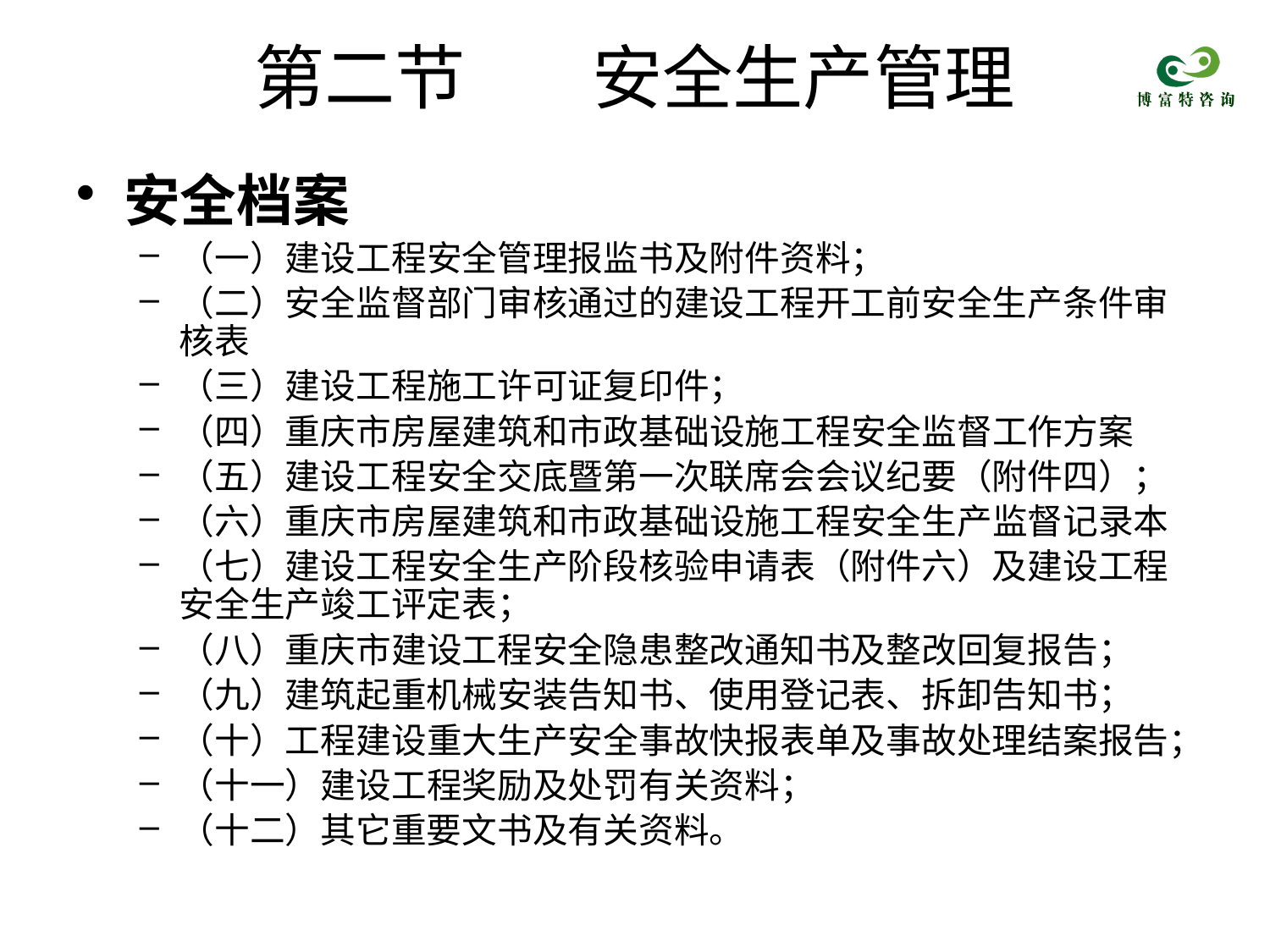

# 第二节        安全生产管理
安全档案
（一）建设工程安全管理报监书及附件资料；
（二）安全监督部门审核通过的建设工程开工前安全生产条件审核表
（三）建设工程施工许可证复印件；
（四）重庆市房屋建筑和市政基础设施工程安全监督工作方案
（五）建设工程安全交底暨第一次联席会会议纪要（附件四）；
（六）重庆市房屋建筑和市政基础设施工程安全生产监督记录本
（七）建设工程安全生产阶段核验申请表（附件六）及建设工程安全生产竣工评定表；
（八）重庆市建设工程安全隐患整改通知书及整改回复报告；
（九）建筑起重机械安装告知书、使用登记表、拆卸告知书；
（十）工程建设重大生产安全事故快报表单及事故处理结案报告；
（十一）建设工程奖励及处罚有关资料；
（十二）其它重要文书及有关资料。